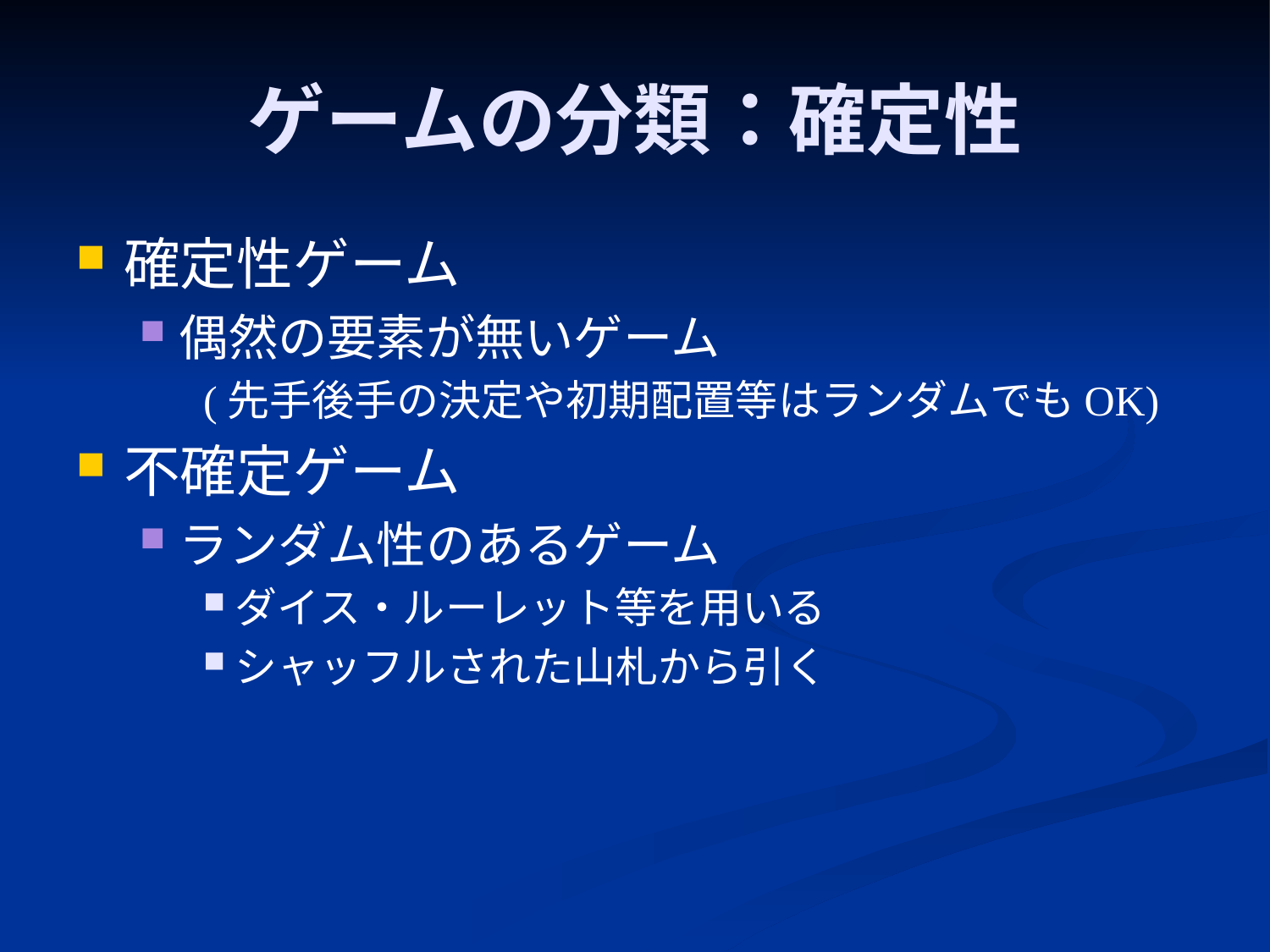

# ゲームの分類：確定性
確定性ゲーム
偶然の要素が無いゲーム
(先手後手の決定や初期配置等はランダムでもOK)
不確定ゲーム
ランダム性のあるゲーム
ダイス・ルーレット等を用いる
シャッフルされた山札から引く